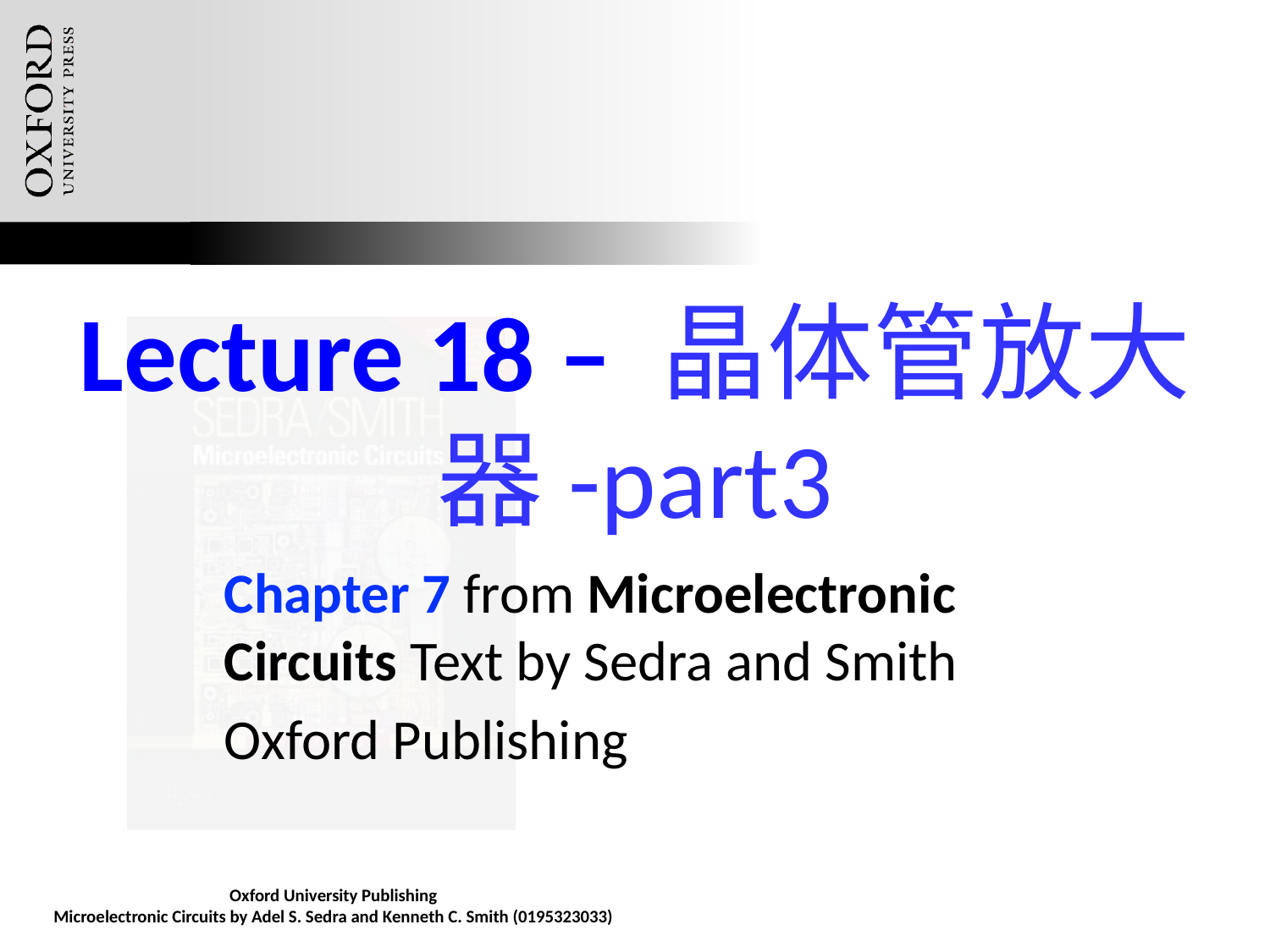

# Lecture 18 – 晶体管放大器-part3
Chapter 7 from Microelectronic Circuits Text by Sedra and Smith
Oxford Publishing

Oxford University Publishing
Microelectronic Circuits by Adel S. Sedra and Kenneth C. Smith (0195323033)